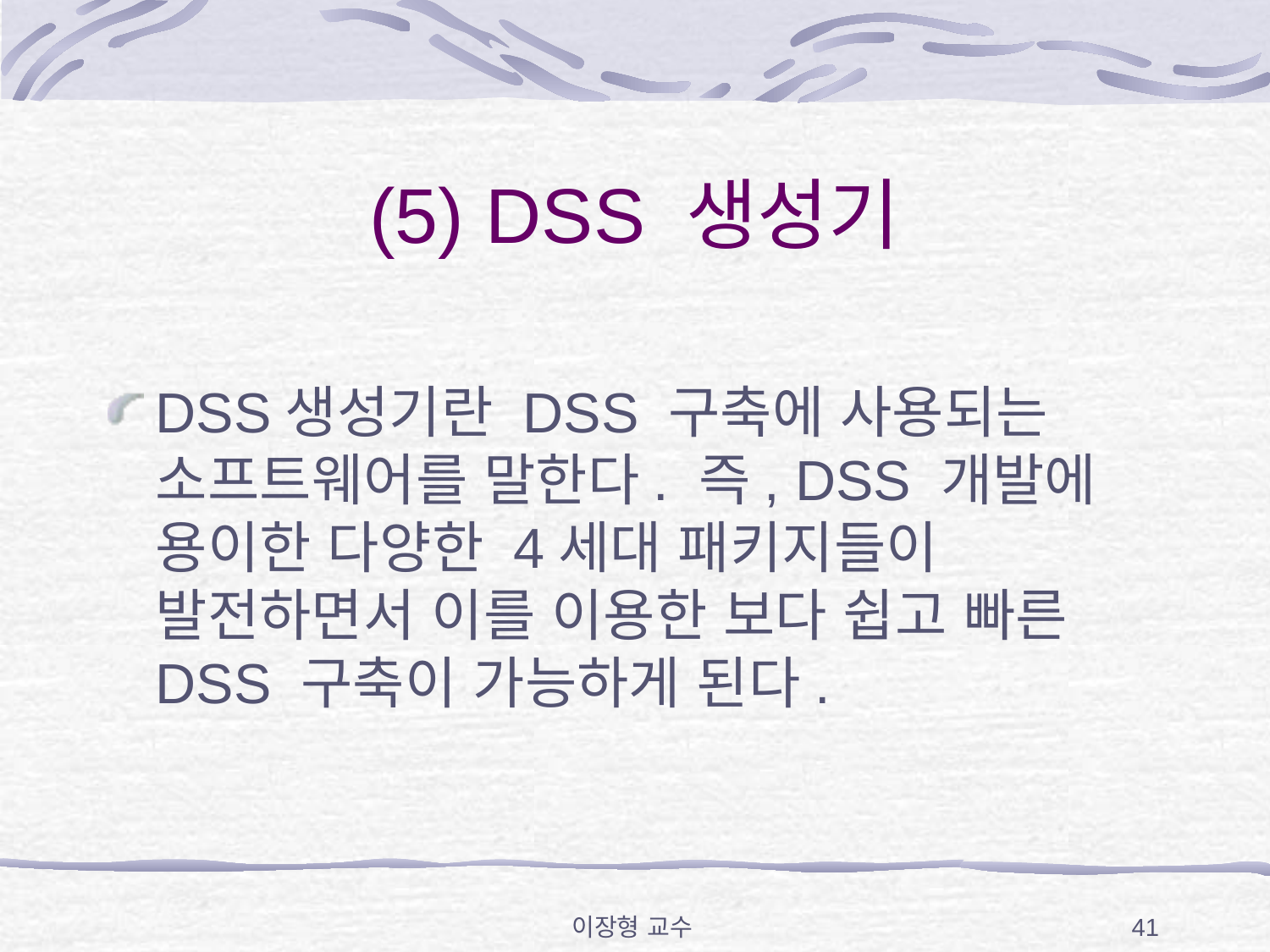

# (5) DSS 생성기
DSS생성기란 DSS 구축에 사용되는 소프트웨어를 말한다. 즉, DSS 개발에 용이한 다양한 4세대 패키지들이 발전하면서 이를 이용한 보다 쉽고 빠른 DSS 구축이 가능하게 된다.
이장형 교수
41